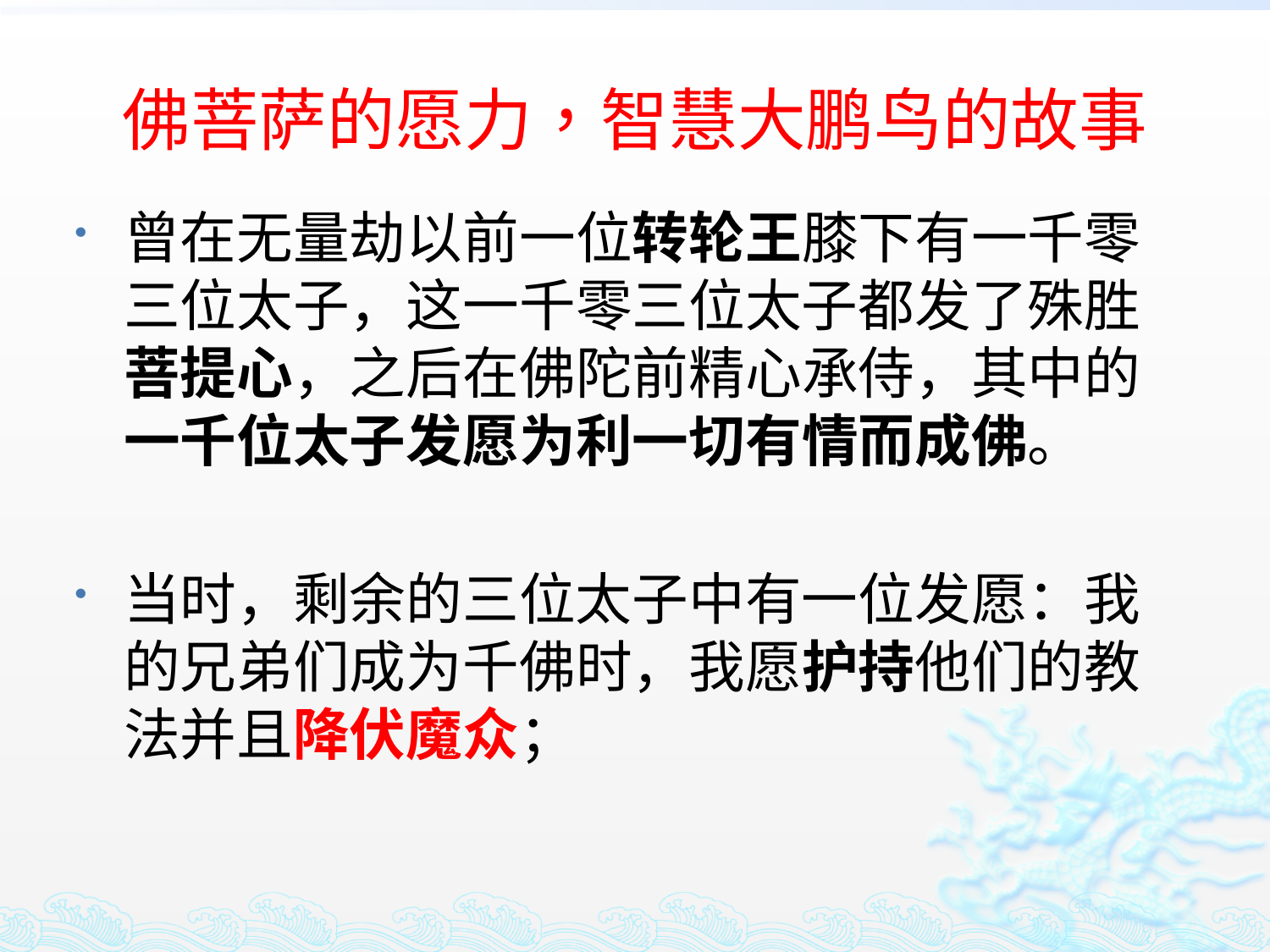

# 佛菩萨的愿力，智慧大鹏鸟的故事
曾在无量劫以前一位转轮王膝下有一千零三位太子，这一千零三位太子都发了殊胜菩提心，之后在佛陀前精心承侍，其中的一千位太子发愿为利一切有情而成佛。

当时，剩余的三位太子中有一位发愿：我的兄弟们成为千佛时，我愿护持他们的教法并且降伏魔众；